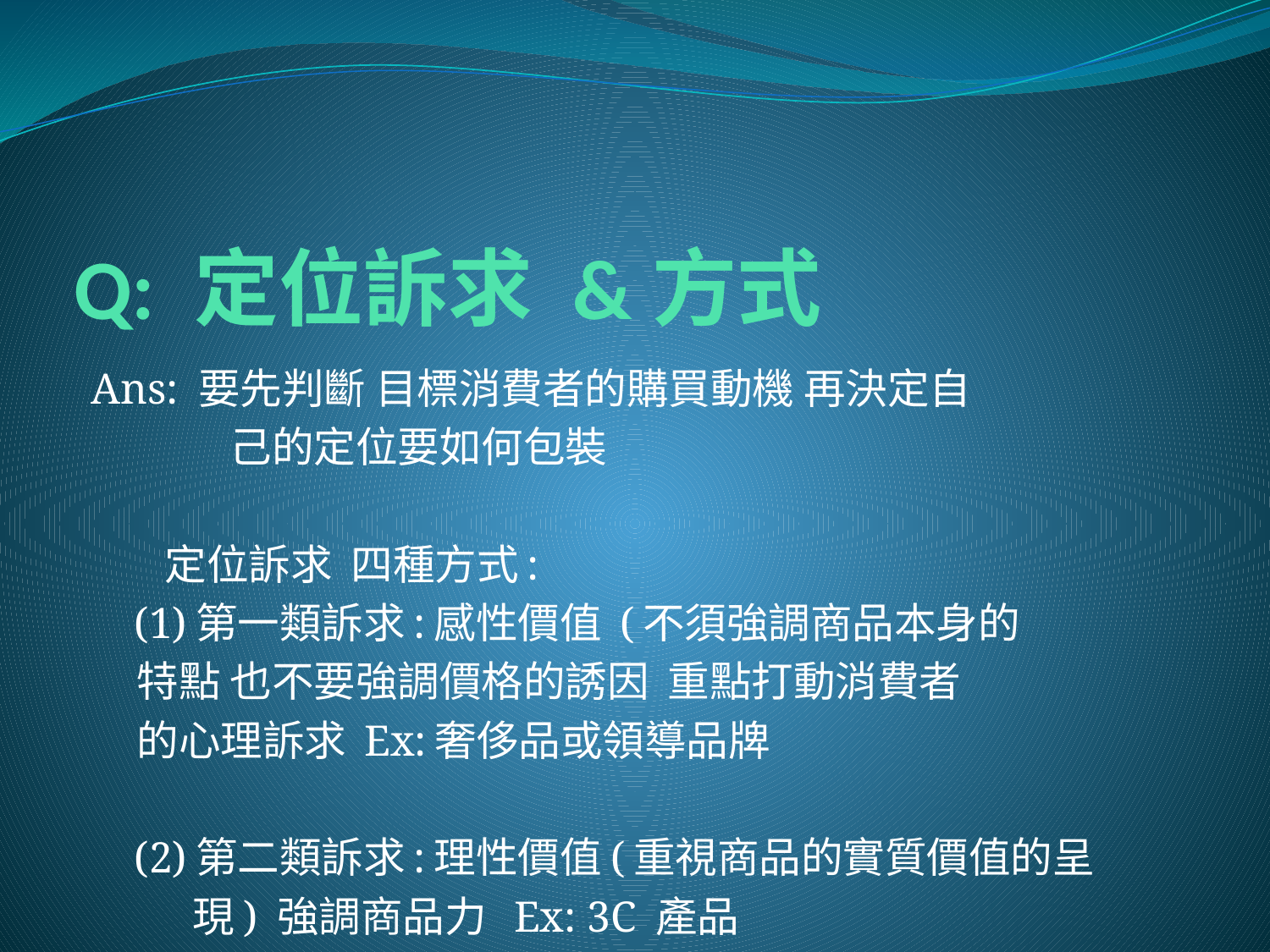

# Q: 定位訴求 &方式
Ans: 要先判斷 目標消費者的購買動機 再決定自
              己的定位要如何包裝

       定位訴求  四種方式:
    (1)第一類訴求:感性價值 (不須強調商品本身的
    特點 也不要強調價格的誘因  重點打動消費者
    的心理訴求 Ex:奢侈品或領導品牌

    (2)第二類訴求:理性價值(重視商品的實質價值的呈
          現) 強調商品力  Ex: 3C 產品